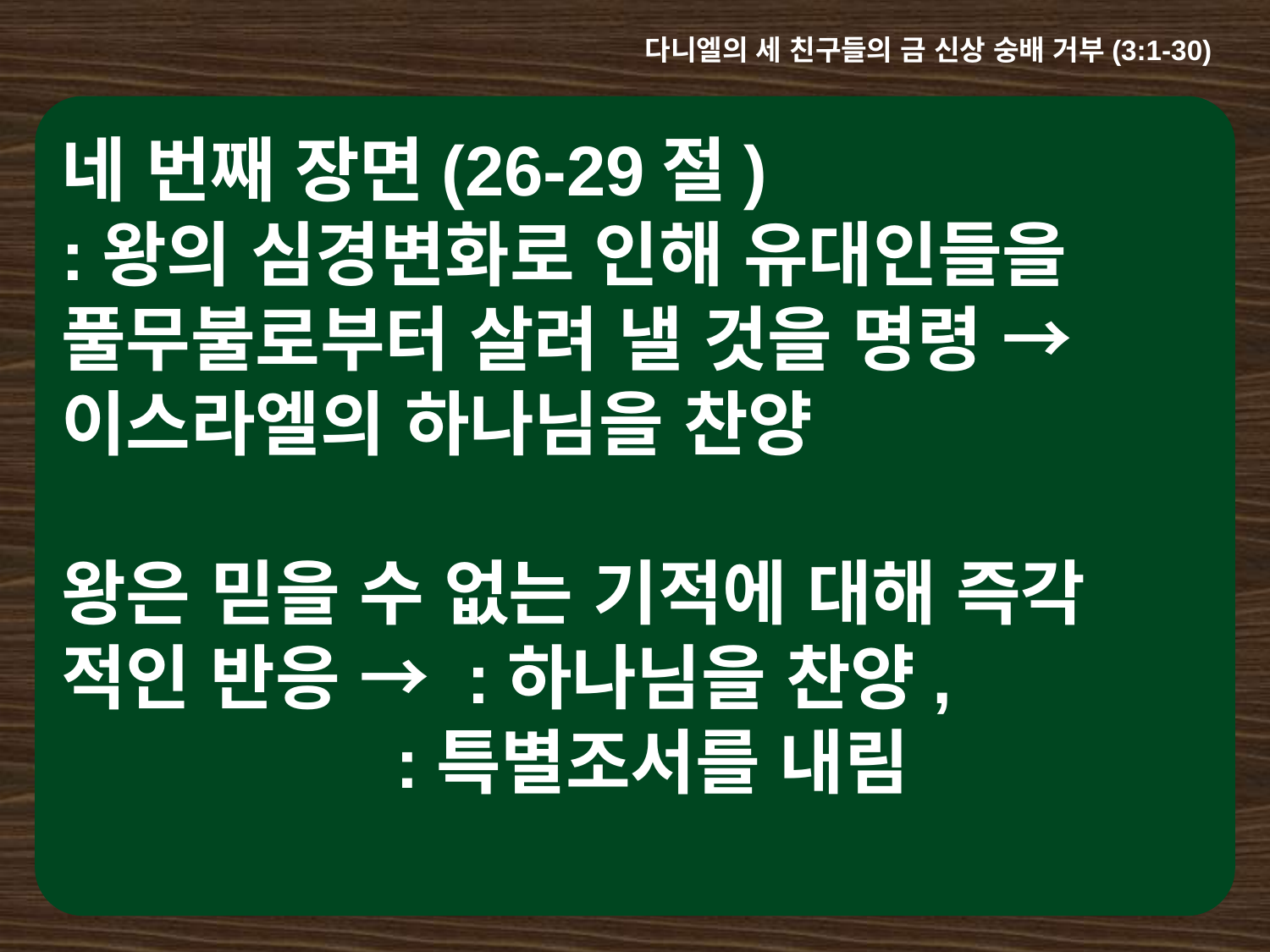

다니엘의 세 친구들의 금 신상 숭배 거부(3:1-30)
네 번째 장면(26-29절)
:왕의 심경변화로 인해 유대인들을 풀무불로부터 살려 낼 것을 명령 →
이스라엘의 하나님을 찬양

왕은 믿을 수 없는 기적에 대해 즉각
적인 반응 → :하나님을 찬양,
                 :특별조서를 내림